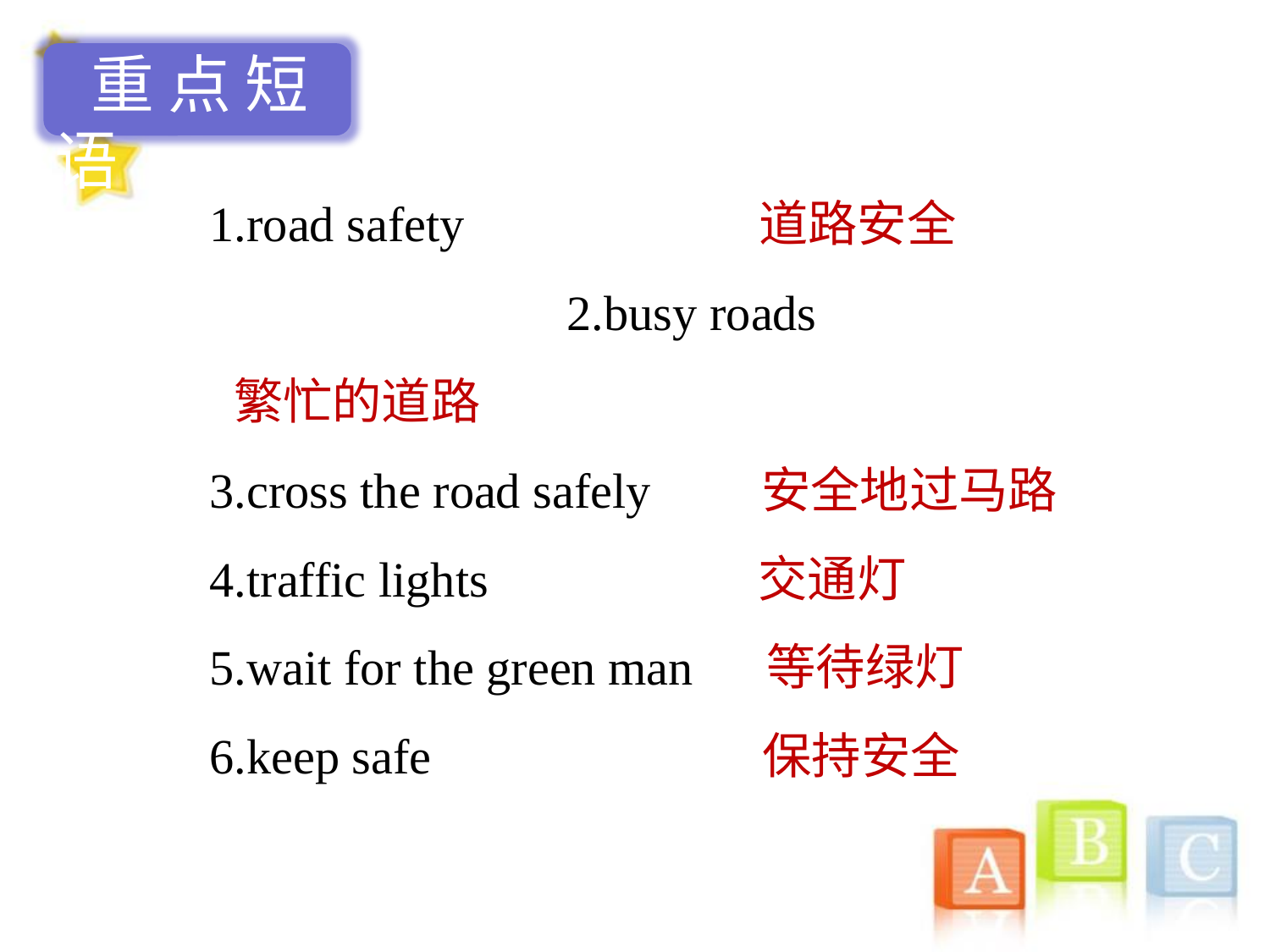

重点短语

1.road safety                       道路安全　　　　　　　　　2.busy roads                       繁忙的道路
3.cross the road safely        安全地过马路  4.traffic lights                     交通灯
5.wait for the green man     等待绿灯  6.keep safe                          保持安全